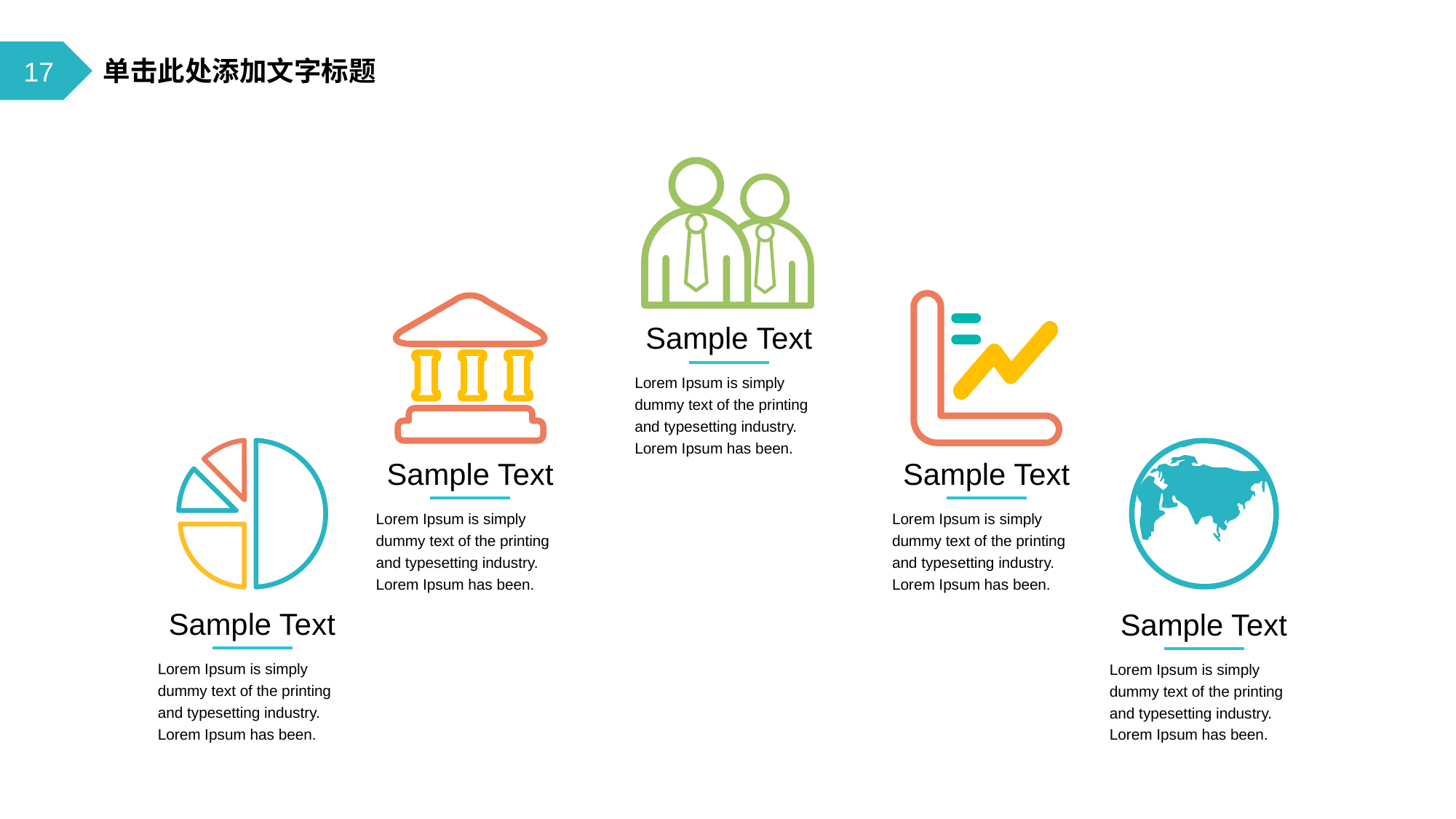

17
单击此处添加文字标题

Sample Text

Lorem Ipsum is simply dummy text of the printing and typesetting industry. Lorem Ipsum has been.

Sample Text
Sample Text

Lorem Ipsum is simply dummy text of the printing and typesetting industry. Lorem Ipsum has been.
Lorem Ipsum is simply dummy text of the printing and typesetting industry. Lorem Ipsum has been.
Sample Text
Sample Text

Lorem Ipsum is simply dummy text of the printing and typesetting industry. Lorem Ipsum has been.
Lorem Ipsum is simply dummy text of the printing and typesetting industry. Lorem Ipsum has been.